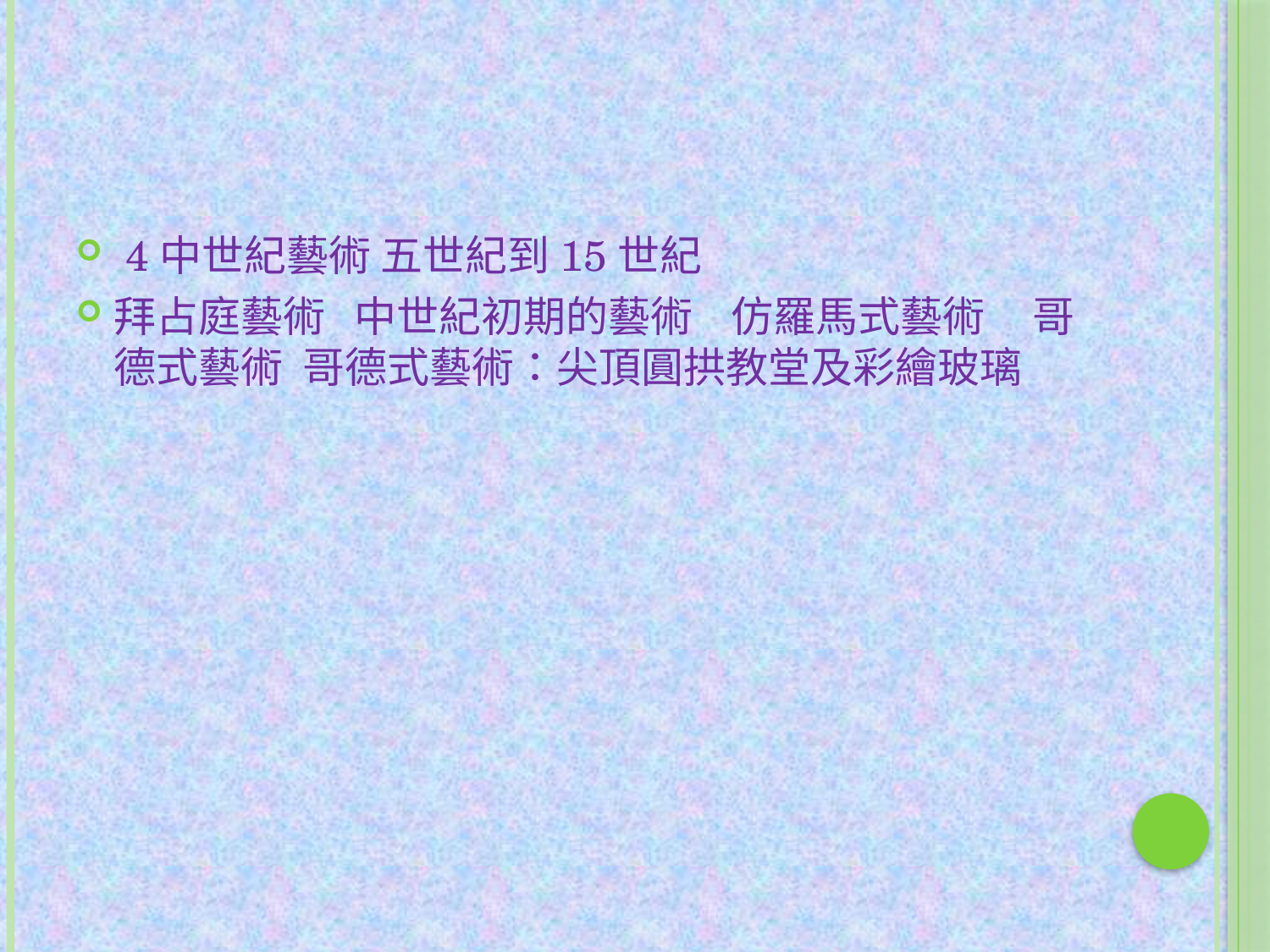

#
 4中世紀藝術 五世紀到15世紀
拜占庭藝術   中世紀初期的藝術    仿羅馬式藝術     哥德式藝術  哥德式藝術：尖頂圓拱教堂及彩繪玻璃